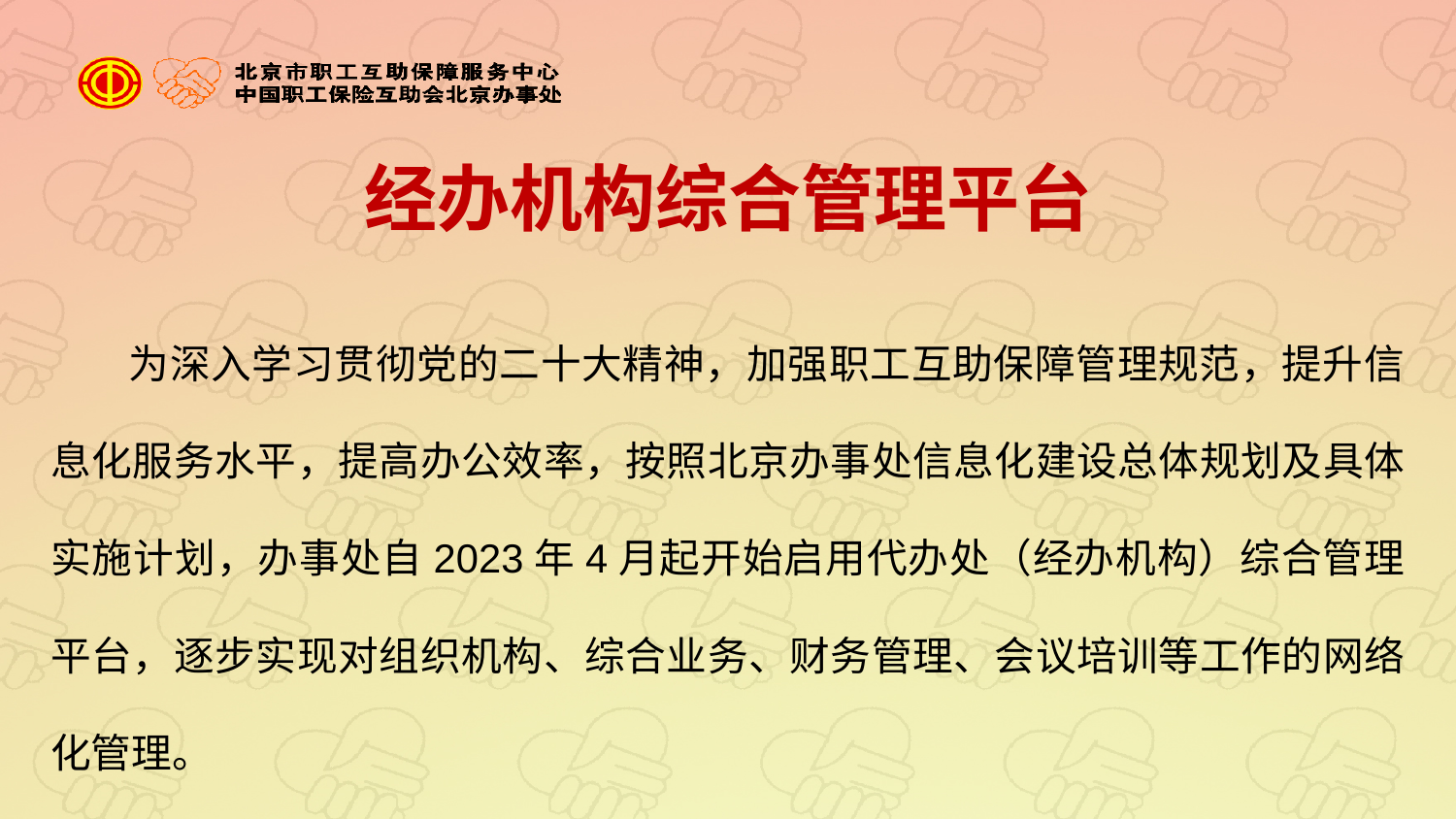

经办机构综合管理平台
       为深入学习贯彻党的二十大精神，加强职工互助保障管理规范，提升信息化服务水平，提高办公效率，按照北京办事处信息化建设总体规划及具体实施计划，办事处自2023年4月起开始启用代办处（经办机构）综合管理平台，逐步实现对组织机构、综合业务、财务管理、会议培训等工作的网络化管理。